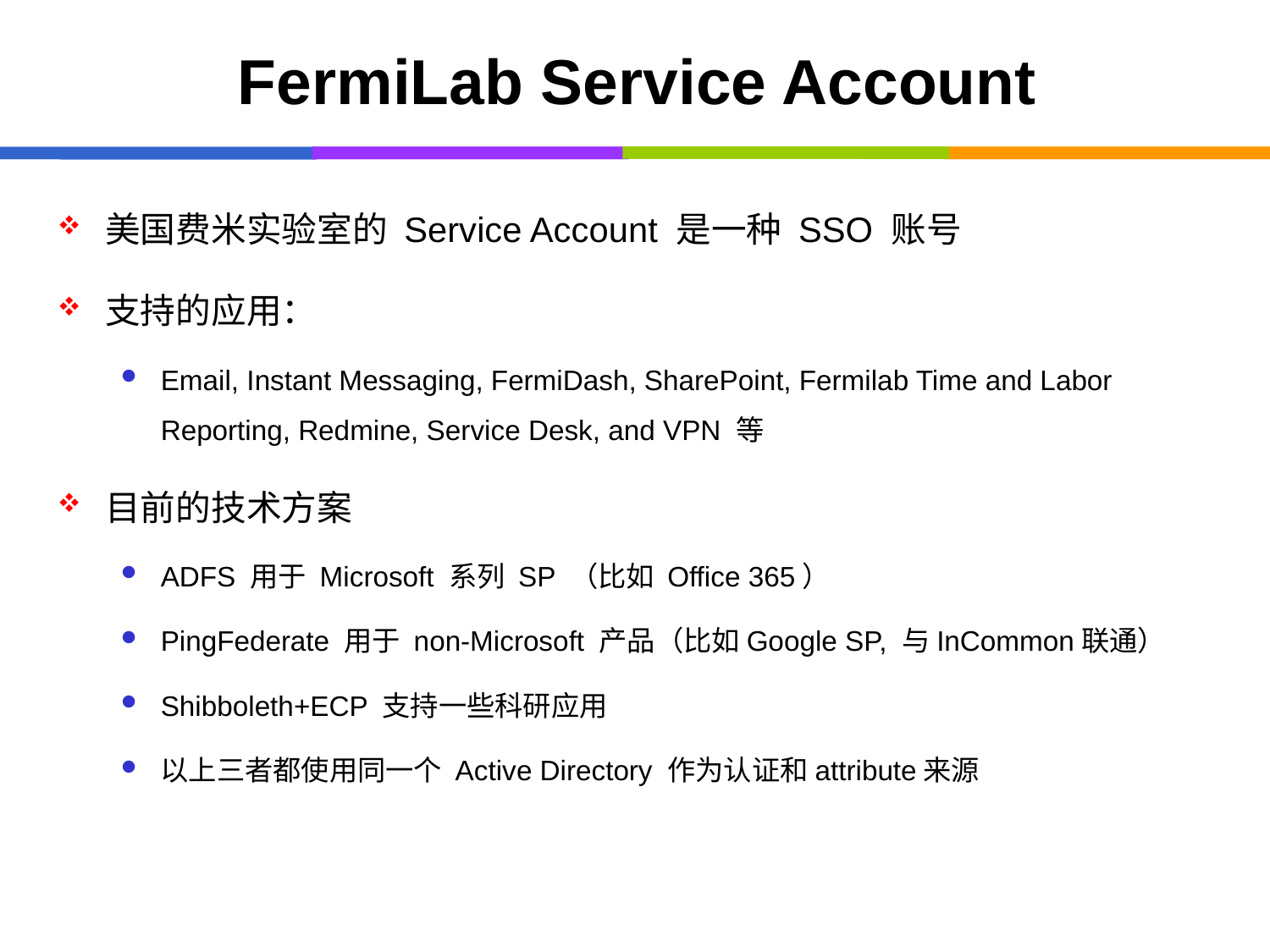

# FermiLab Service Account
美国费米实验室的 Service Account 是一种 SSO 账号
支持的应用：
Email, Instant Messaging, FermiDash, SharePoint, Fermilab Time and Labor Reporting, Redmine, Service Desk, and VPN 等
目前的技术方案
ADFS 用于 Microsoft 系列 SP （比如 Office 365）
PingFederate 用于 non-Microsoft 产品（比如Google SP, 与InCommon联通）
Shibboleth+ECP 支持一些科研应用
以上三者都使用同一个 Active Directory 作为认证和attribute来源